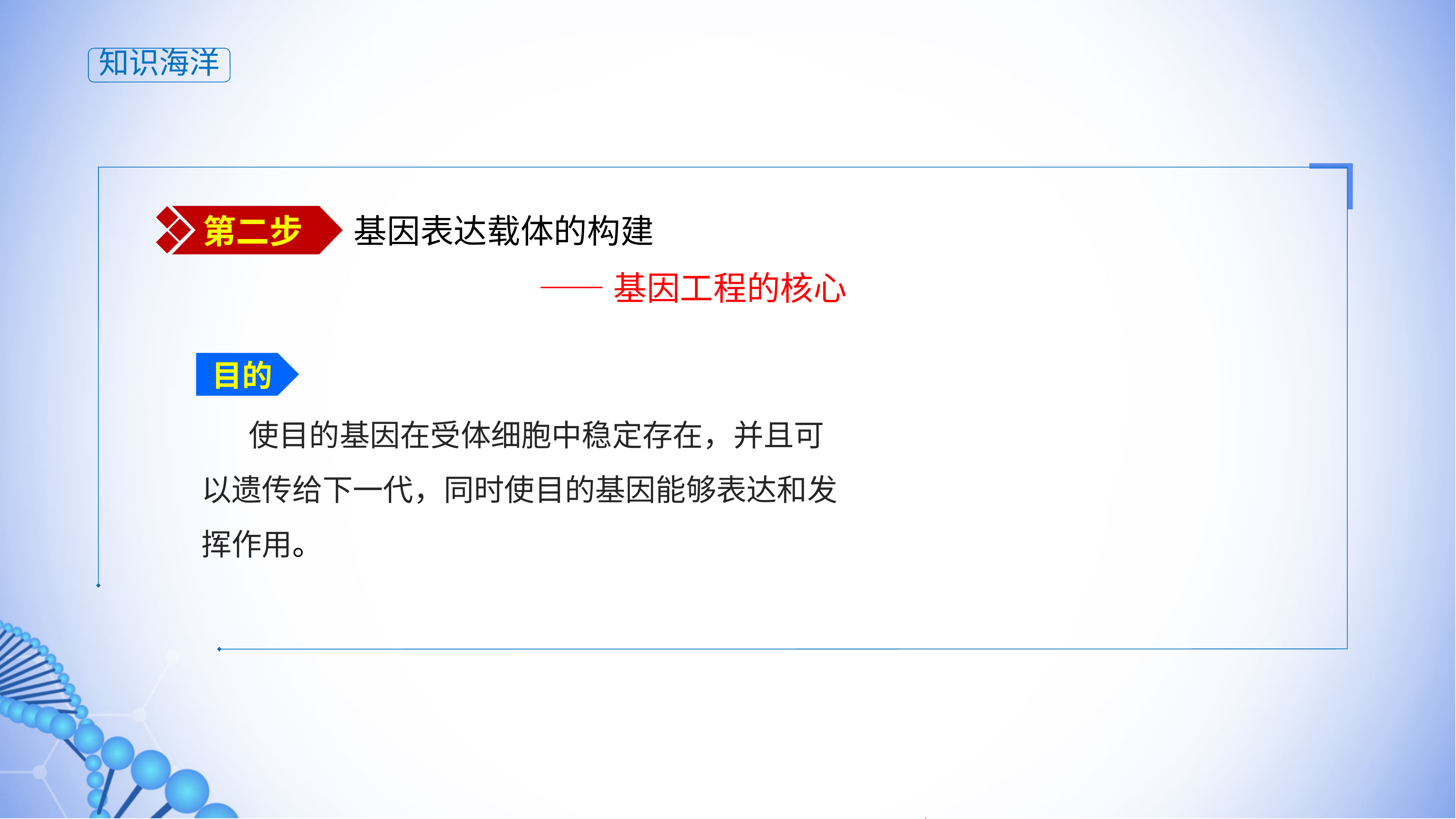

知识海洋

第二步
基因表达载体的构建
——基因工程的核心
目的
使目的基因在受体细胞中稳定存在，并且可以遗传给下一代，同时使目的基因能够表达和发挥作用。